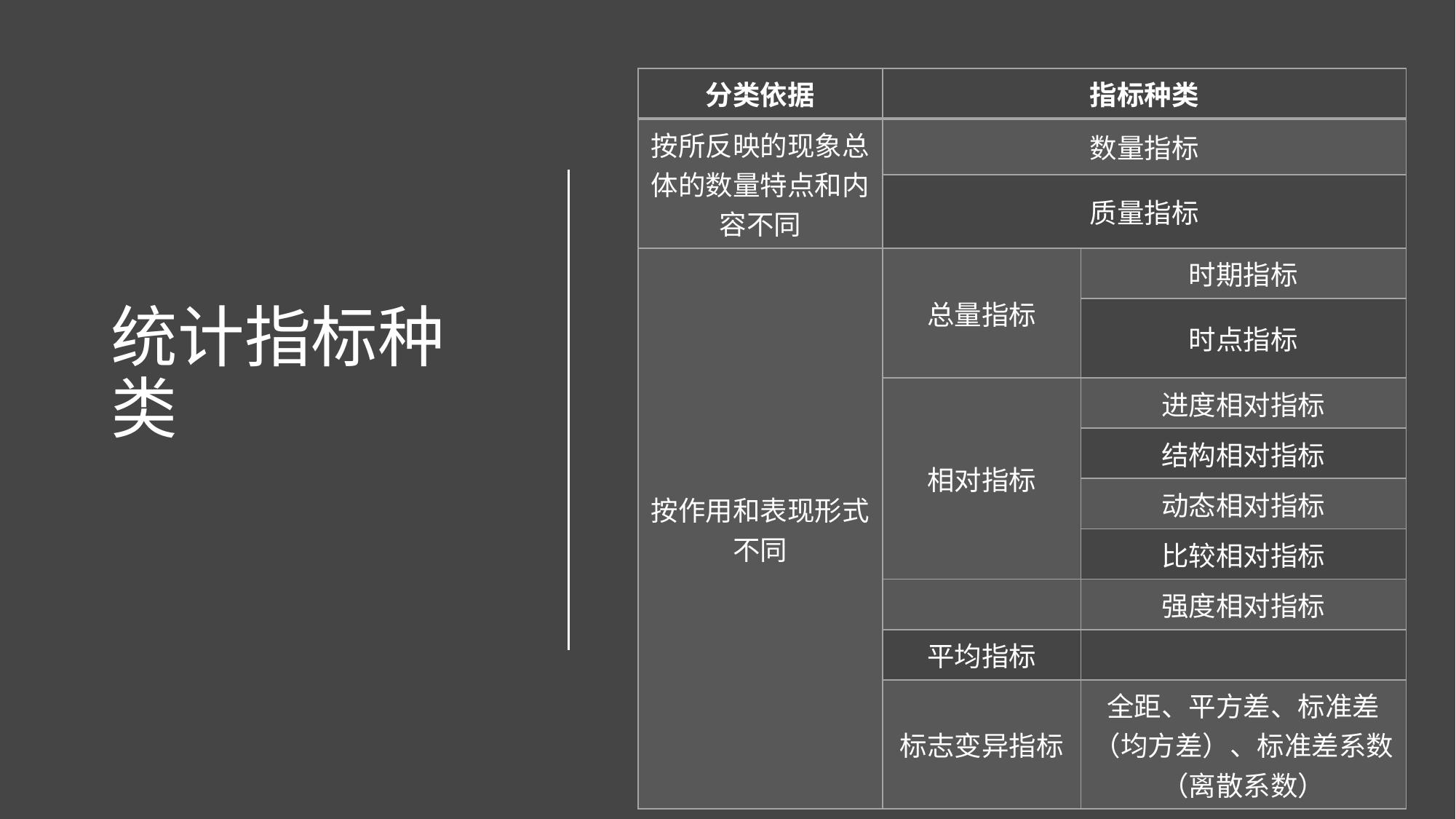

| 分类依据 | 指标种类 |  |
| --- | --- | --- |
| 按所反映的现象总体的数量特点和内容不同 | 数量指标 |  |
|  | 质量指标 |  |
| 按作用和表现形式不同 | 总量指标 | 时期指标 |
| 按作用和表现形式不同 | 总量指标 | 时点指标 |
|  | 相对指标 | 进度相对指标 |
|  |  | 结构相对指标 |
|  |  | 动态相对指标 |
|  |  | 比较相对指标 |
|  |  | 强度相对指标 |
|  | 平均指标 |  |
|  | 标志变异指标 | 全距、平方差、标准差（均方差）、标准差系数（离散系数） |
# 统计指标种类